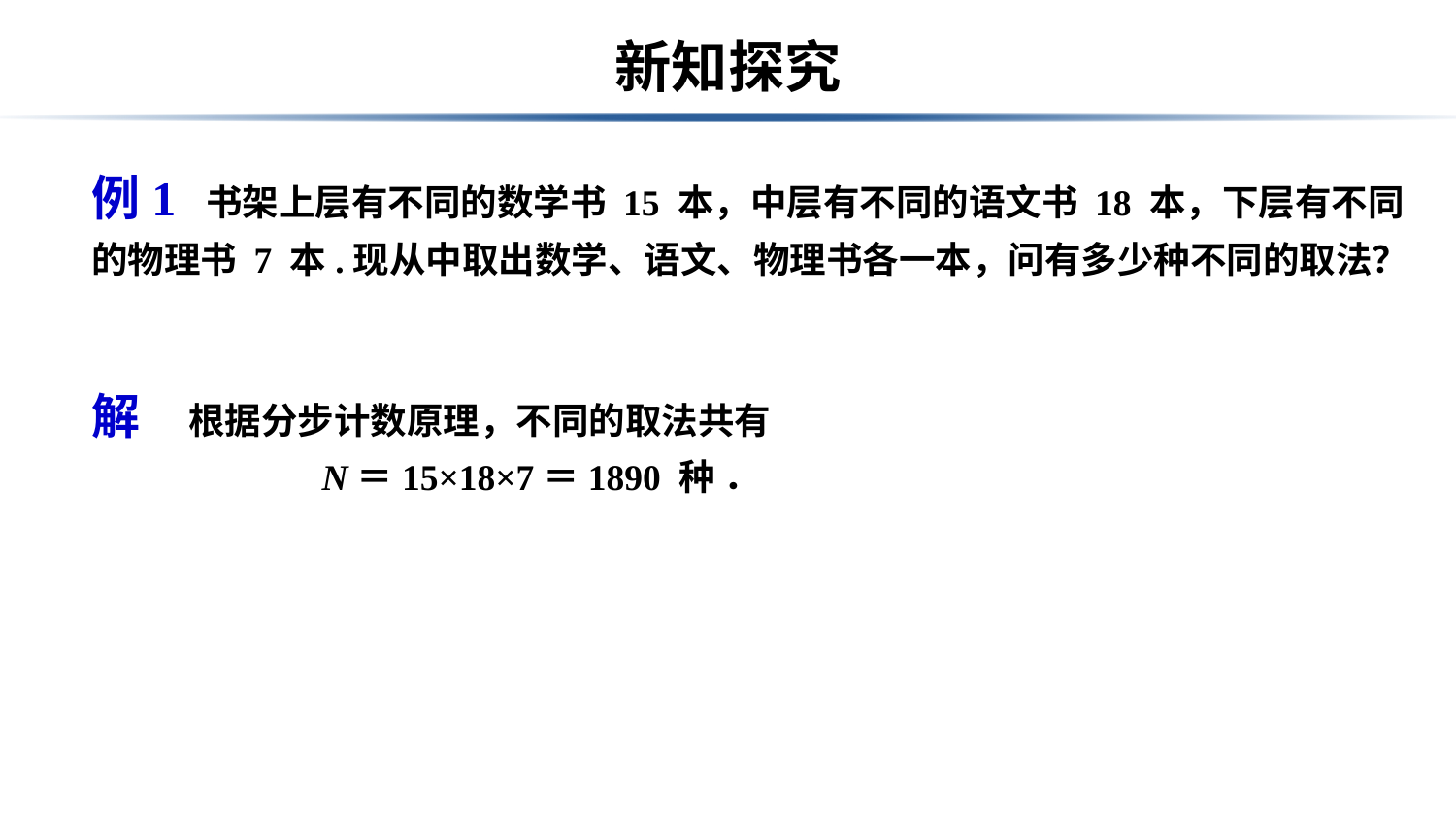

# 新知探究
例1  书架上层有不同的数学书 15 本，中层有不同的语文书 18 本，下层有不同的物理书 7 本.现从中取出数学、语文、物理书各一本，问有多少种不同的取法？
解　根据分步计数原理，不同的取法共有
                         N＝15×18×7＝1890 种 ．